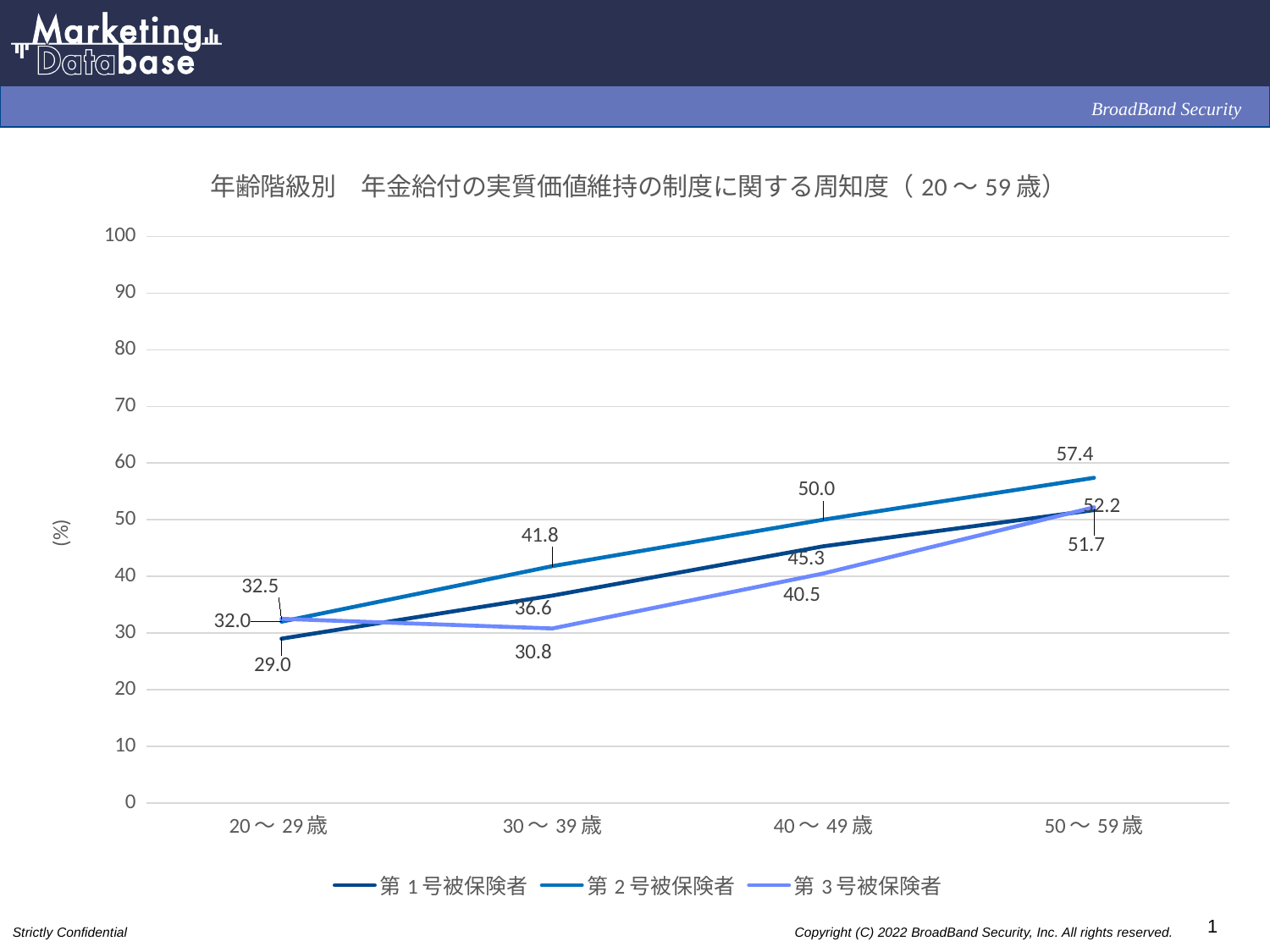

### Chart: 年齢階級別　年金給付の実質価値維持の制度に関する周知度（20～59歳）

| Category | 第1号被保険者 | 第2号被保険者 | 第3号被保険者 |
|---|---|---|---|
| 20～29歳  | 29.0 | 32.0 | 32.5 |
| 30～39歳 | 36.6 | 41.8 | 30.8 |
| 40～49歳 | 45.3 | 50.0 | 40.5 |
| 50～59歳 | 51.7 | 57.4 | 52.2 |